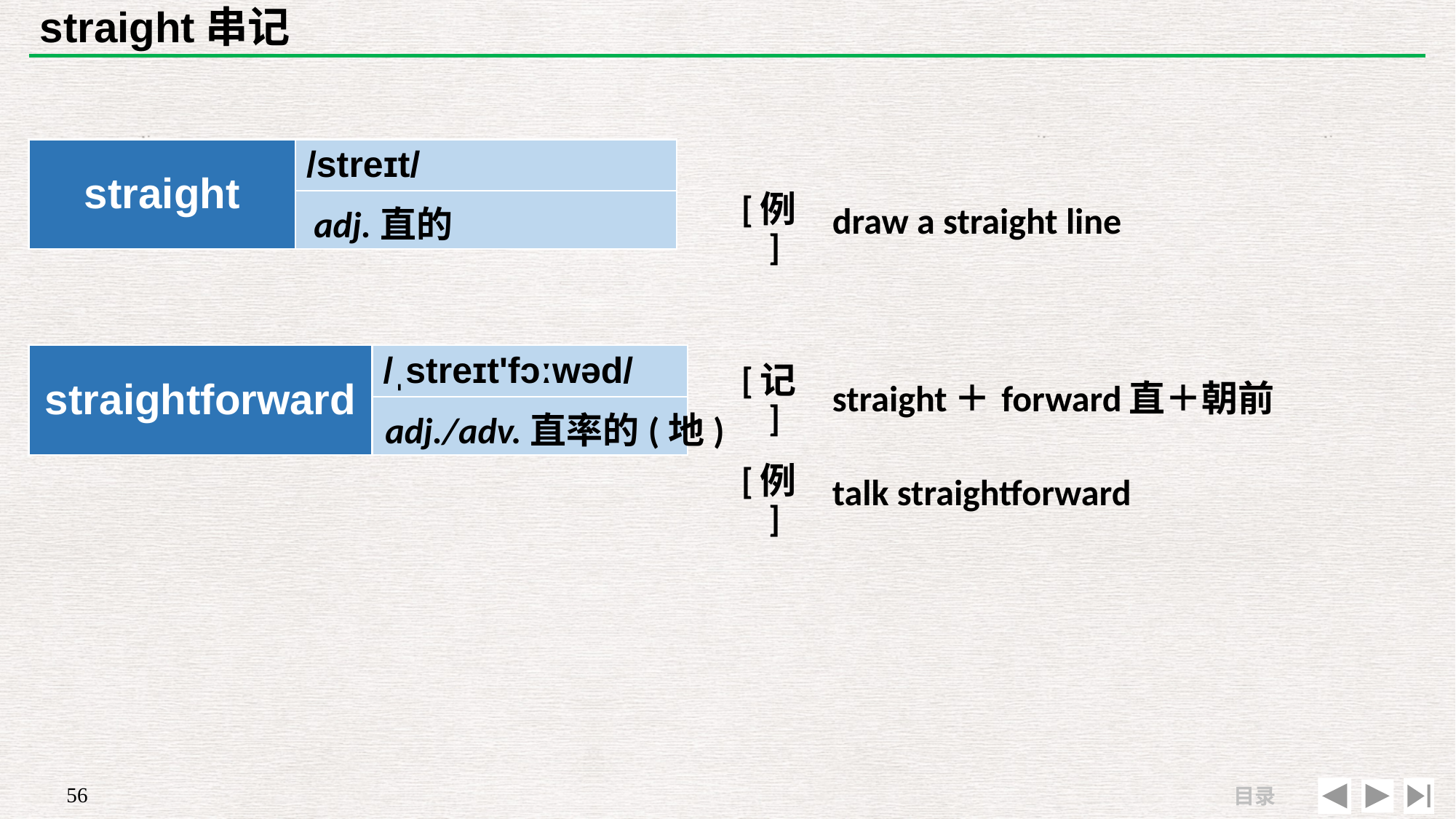

# straight串记

|  |  |
| --- | --- |
| [例] | draw a straight line |
| straight | /streɪt/ |
| --- | --- |
|  |  |
adj.直的
| straightforward | /ˌstreɪt'fɔːwəd/ |
| --- | --- |
|  |  |
| [记] | straight＋forward直＋朝前 |
| --- | --- |
| [例] | talk straightforward |
adj./adv.直率的(地)